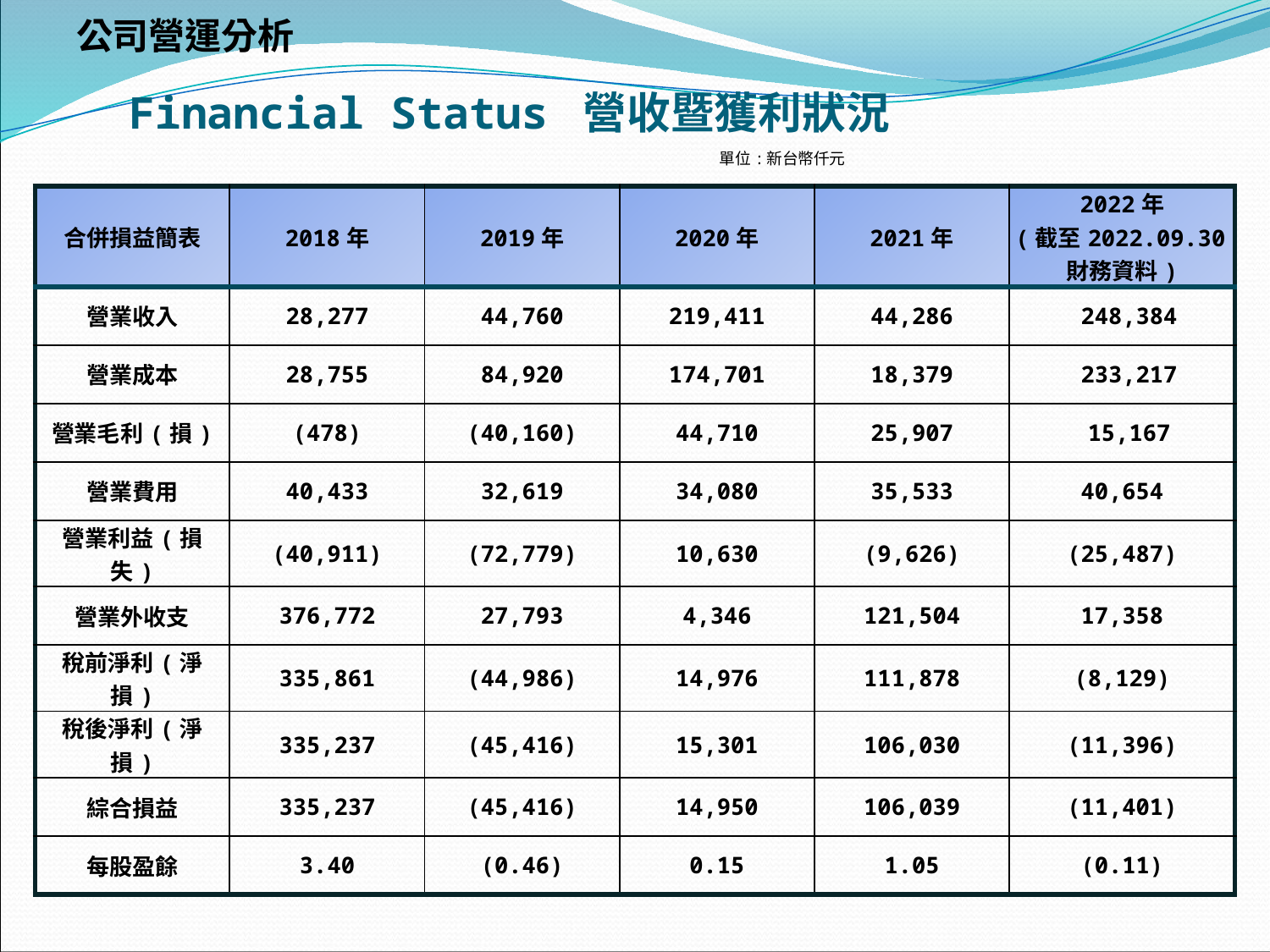

# 公司營運分析 Financial Status 營收暨獲利狀況 單位:新台幣仟元
| 合併損益簡表 | 2018年 | 2019年 | 2020年 | 2021年 | 2022年 (截至2022.09.30財務資料) |
| --- | --- | --- | --- | --- | --- |
| 營業收入 | 28,277 | 44,760 | 219,411 | 44,286 | 248,384 |
| 營業成本 | 28,755 | 84,920 | 174,701 | 18,379 | 233,217 |
| 營業毛利(損) | (478) | (40,160) | 44,710 | 25,907 | 15,167 |
| 營業費用 | 40,433 | 32,619 | 34,080 | 35,533 | 40,654 |
| 營業利益(損失) | (40,911) | (72,779) | 10,630 | (9,626) | (25,487) |
| 營業外收支 | 376,772 | 27,793 | 4,346 | 121,504 | 17,358 |
| 稅前淨利(淨損) | 335,861 | (44,986) | 14,976 | 111,878 | (8,129) |
| 稅後淨利(淨損) | 335,237 | (45,416) | 15,301 | 106,030 | (11,396) |
| 綜合損益 | 335,237 | (45,416) | 14,950 | 106,039 | (11,401) |
| 每股盈餘 | 3.40 | (0.46) | 0.15 | 1.05 | (0.11) |